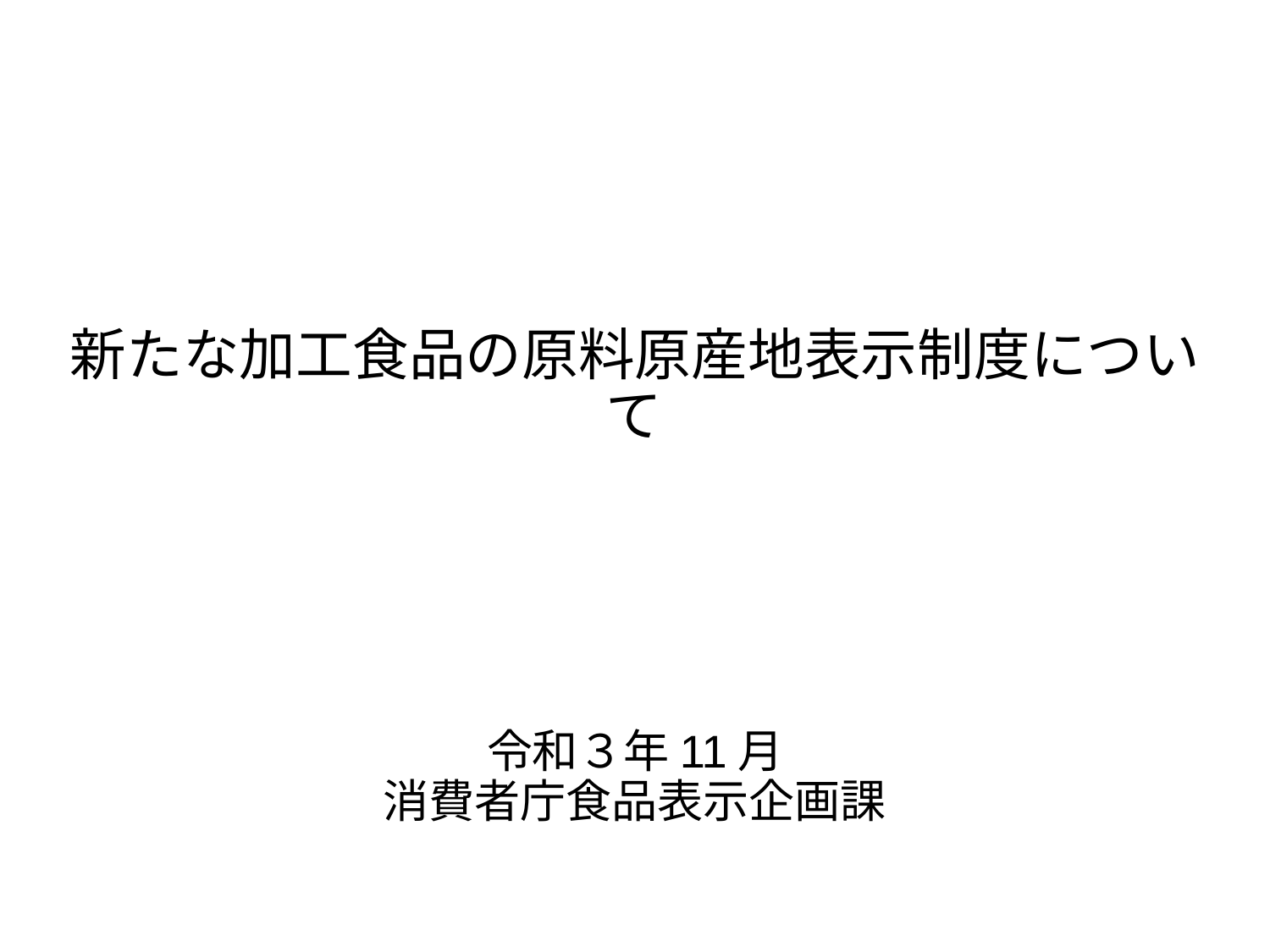

# 新たな加工食品の原料原産地表示制度について
令和３年11月
消費者庁食品表示企画課